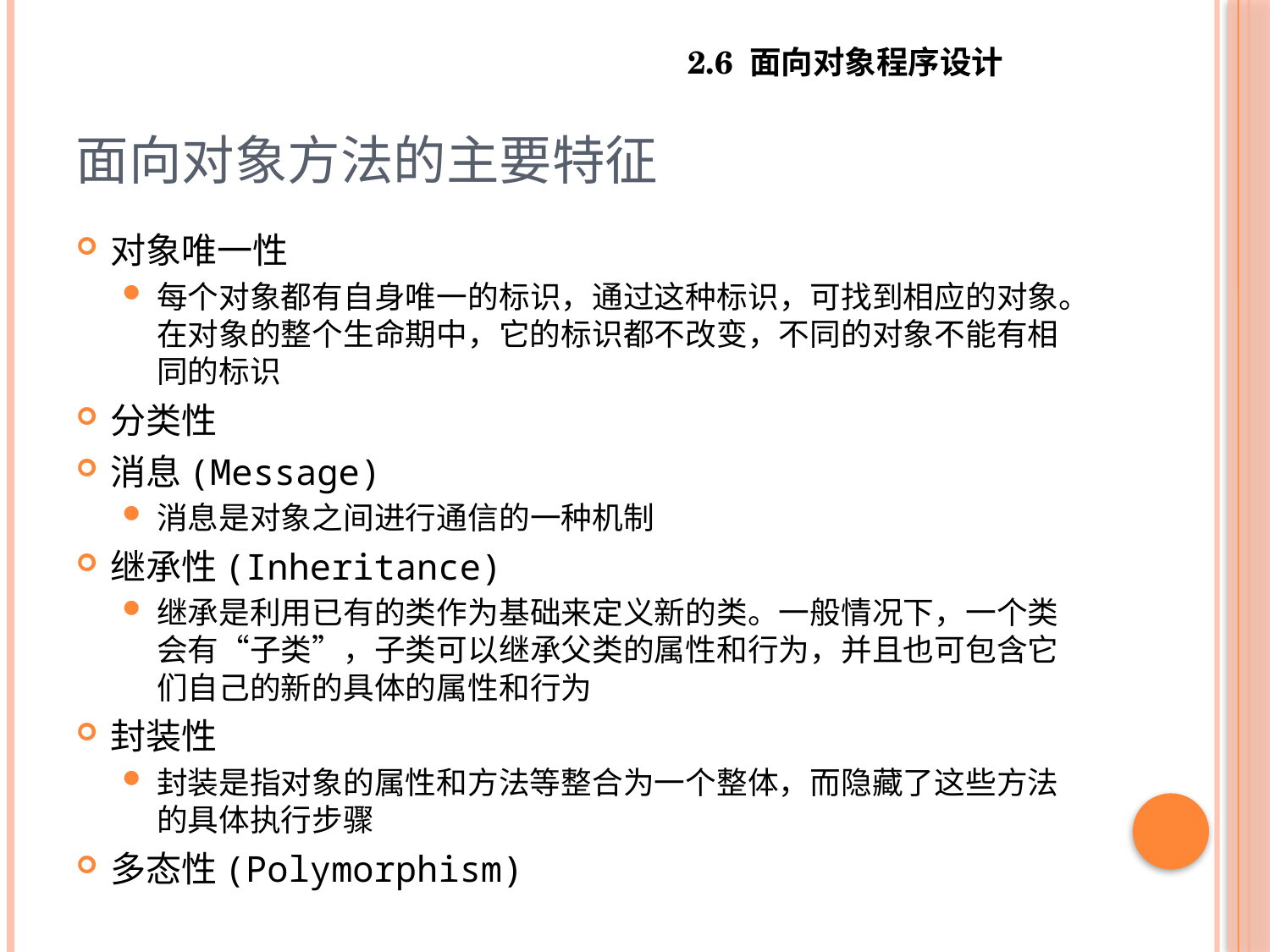

2.6 面向对象程序设计
# 面向对象方法的主要特征
对象唯一性
每个对象都有自身唯一的标识，通过这种标识，可找到相应的对象。在对象的整个生命期中，它的标识都不改变，不同的对象不能有相同的标识
分类性
消息(Message)
消息是对象之间进行通信的一种机制
继承性(Inheritance)
继承是利用已有的类作为基础来定义新的类。一般情况下，一个类会有“子类”，子类可以继承父类的属性和行为，并且也可包含它们自己的新的具体的属性和行为
封装性
封装是指对象的属性和方法等整合为一个整体，而隐藏了这些方法的具体执行步骤
多态性(Polymorphism)